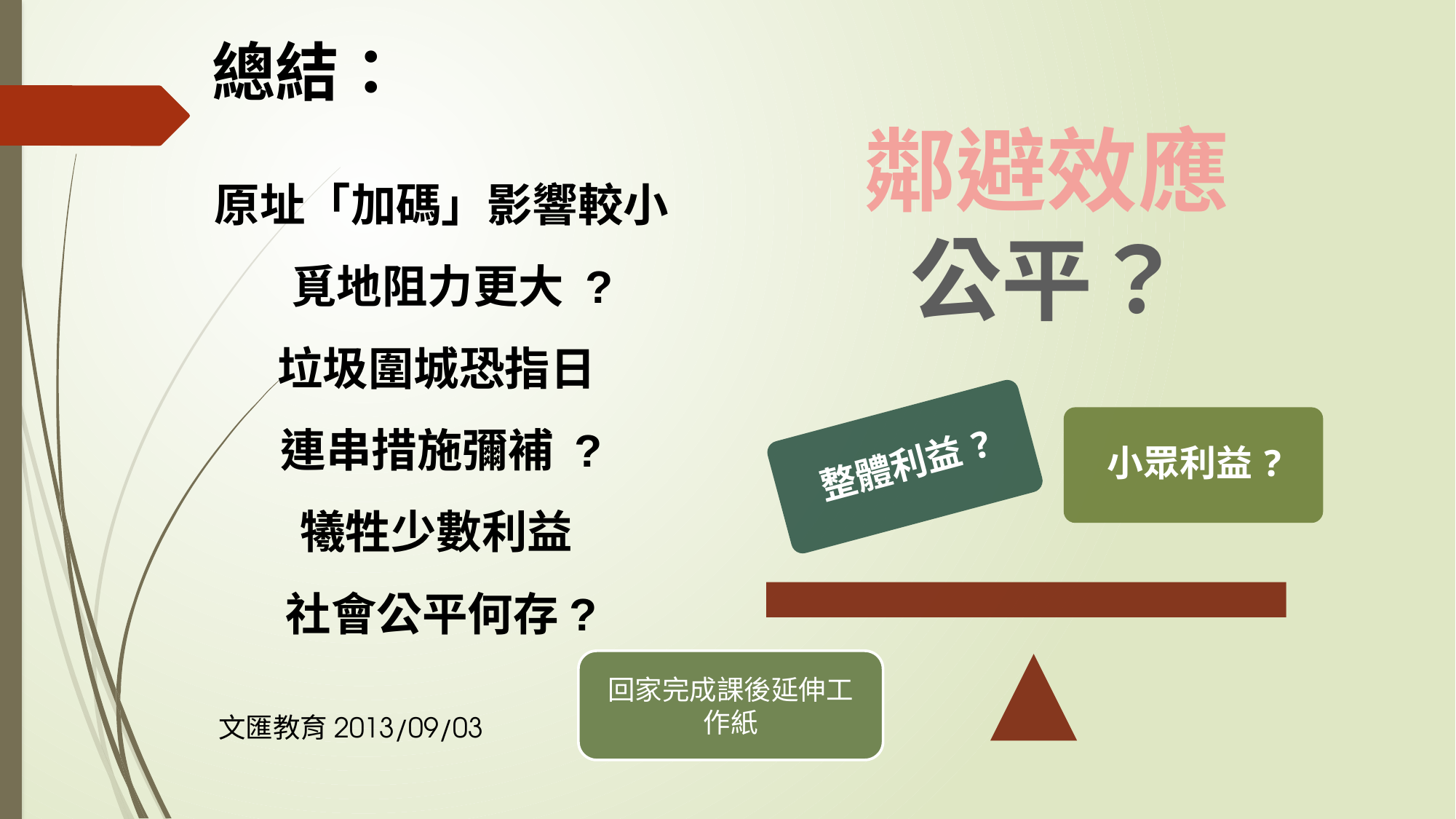

# 總結：
鄰避效應
公平？
整體利益?
小眾利益?
原址「加碼」影響較小
 覓地阻力更大 ?
垃圾圍城恐指日
連串措施彌補 ?
犧牲少數利益
社會公平何存?
回家完成課後延伸工作紙
 文匯教育2013/09/03